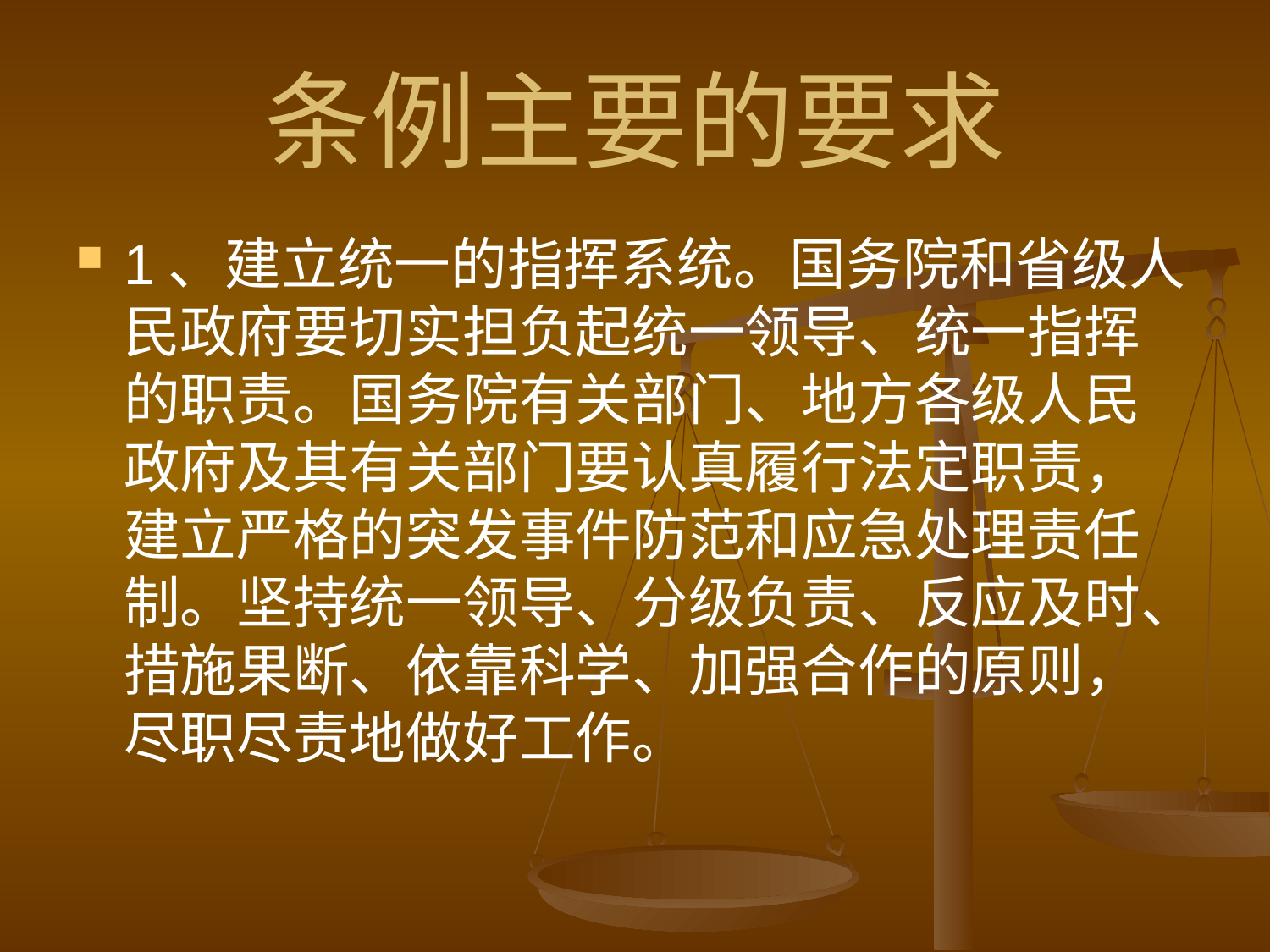

# 条例主要的要求
1、建立统一的指挥系统。国务院和省级人民政府要切实担负起统一领导、统一指挥的职责。国务院有关部门、地方各级人民政府及其有关部门要认真履行法定职责，建立严格的突发事件防范和应急处理责任制。坚持统一领导、分级负责、反应及时、措施果断、依靠科学、加强合作的原则，尽职尽责地做好工作。